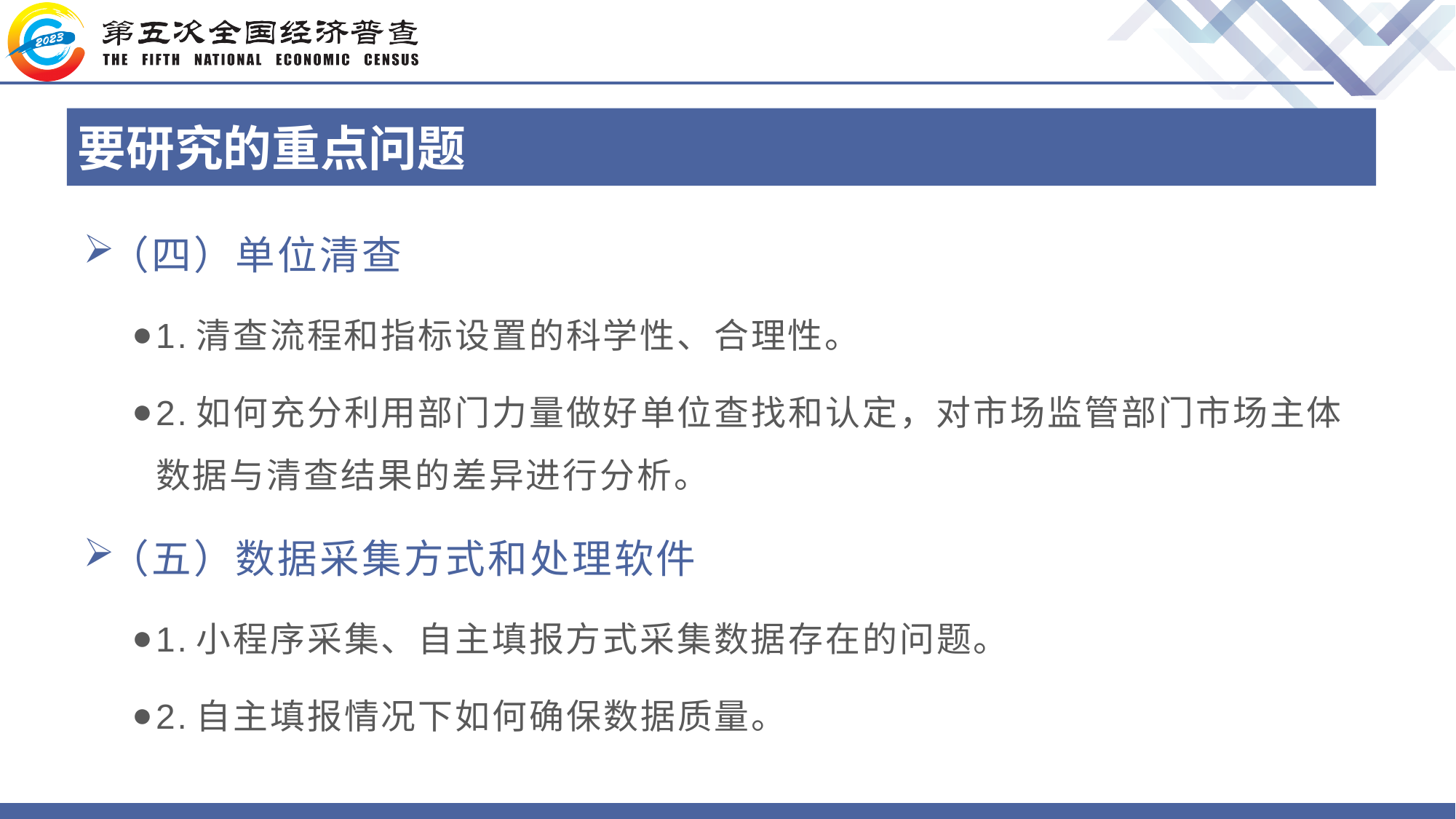

# 要研究的重点问题
（四）单位清查
1.清查流程和指标设置的科学性、合理性。
2.如何充分利用部门力量做好单位查找和认定，对市场监管部门市场主体数据与清查结果的差异进行分析。
（五）数据采集方式和处理软件
1.小程序采集、自主填报方式采集数据存在的问题。
2.自主填报情况下如何确保数据质量。